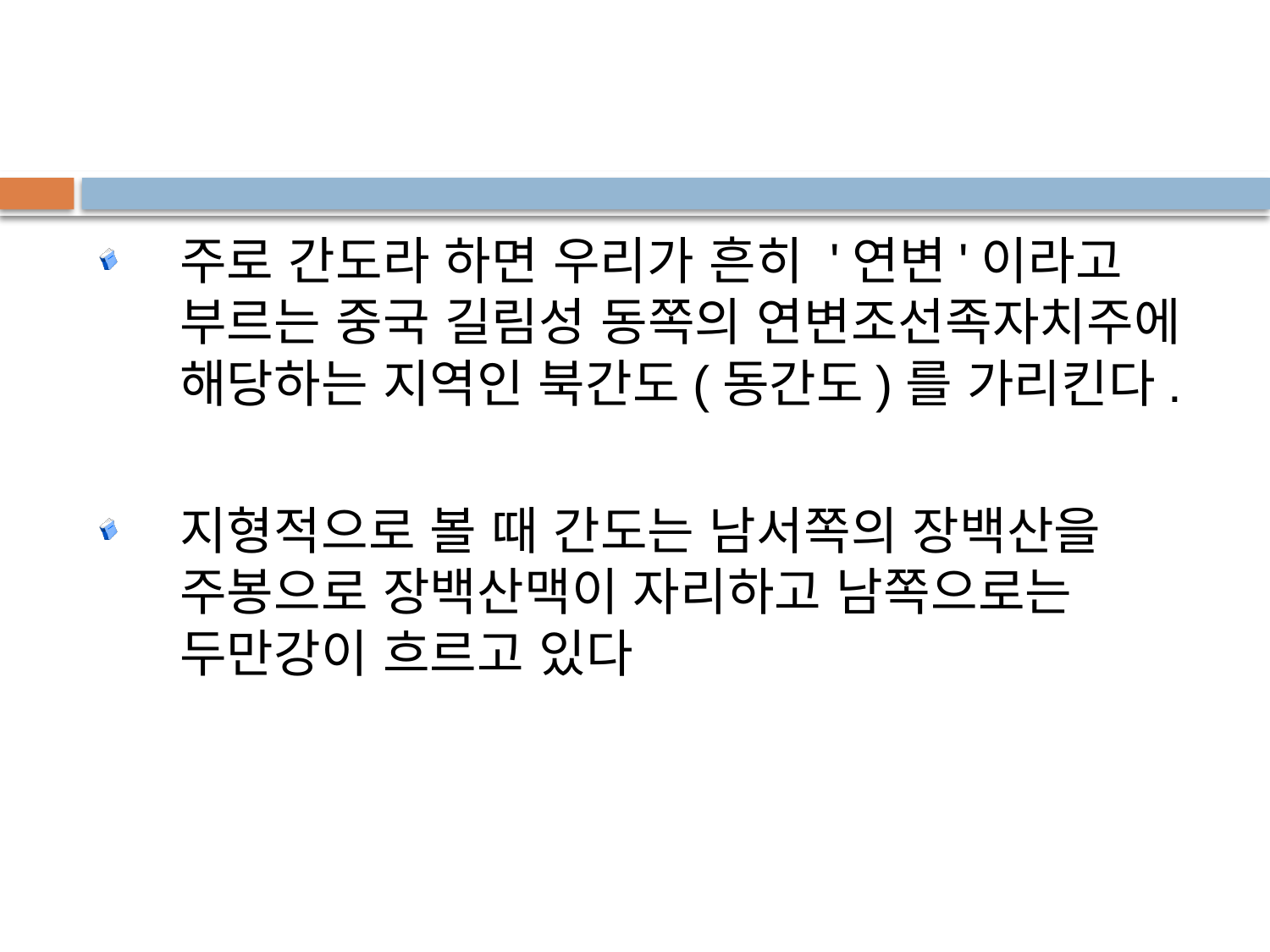

주로 간도라 하면 우리가 흔히 '연변'이라고 부르는 중국 길림성 동쪽의 연변조선족자치주에 해당하는 지역인 북간도(동간도)를 가리킨다.

지형적으로 볼 때 간도는 남서쪽의 장백산을 주봉으로 장백산맥이 자리하고 남쪽으로는 두만강이 흐르고 있다